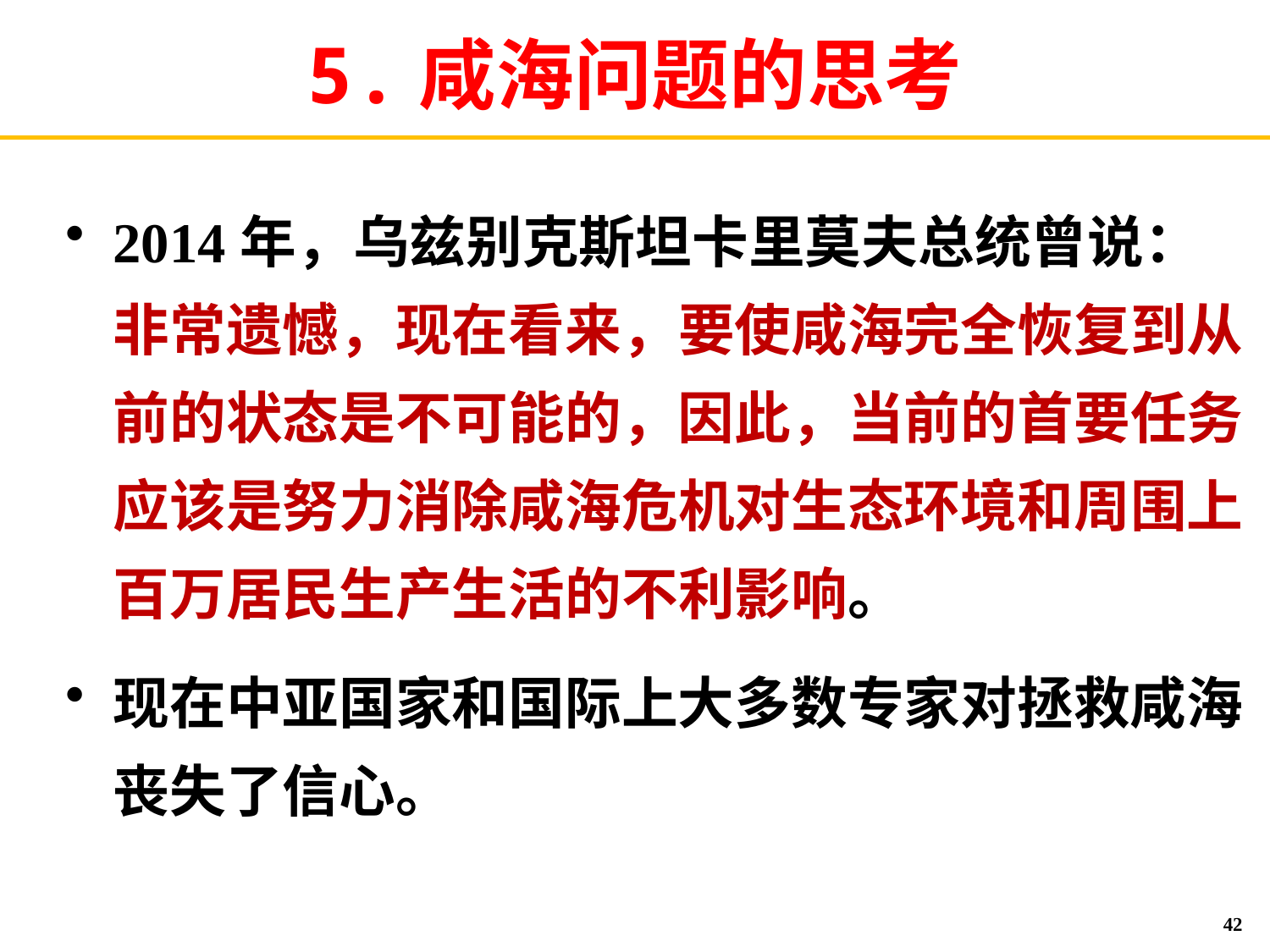

5.咸海问题的思考
2014年，乌兹别克斯坦卡里莫夫总统曾说：非常遗憾，现在看来，要使咸海完全恢复到从前的状态是不可能的，因此，当前的首要任务应该是努力消除咸海危机对生态环境和周围上百万居民生产生活的不利影响。
现在中亚国家和国际上大多数专家对拯救咸海丧失了信心。

42